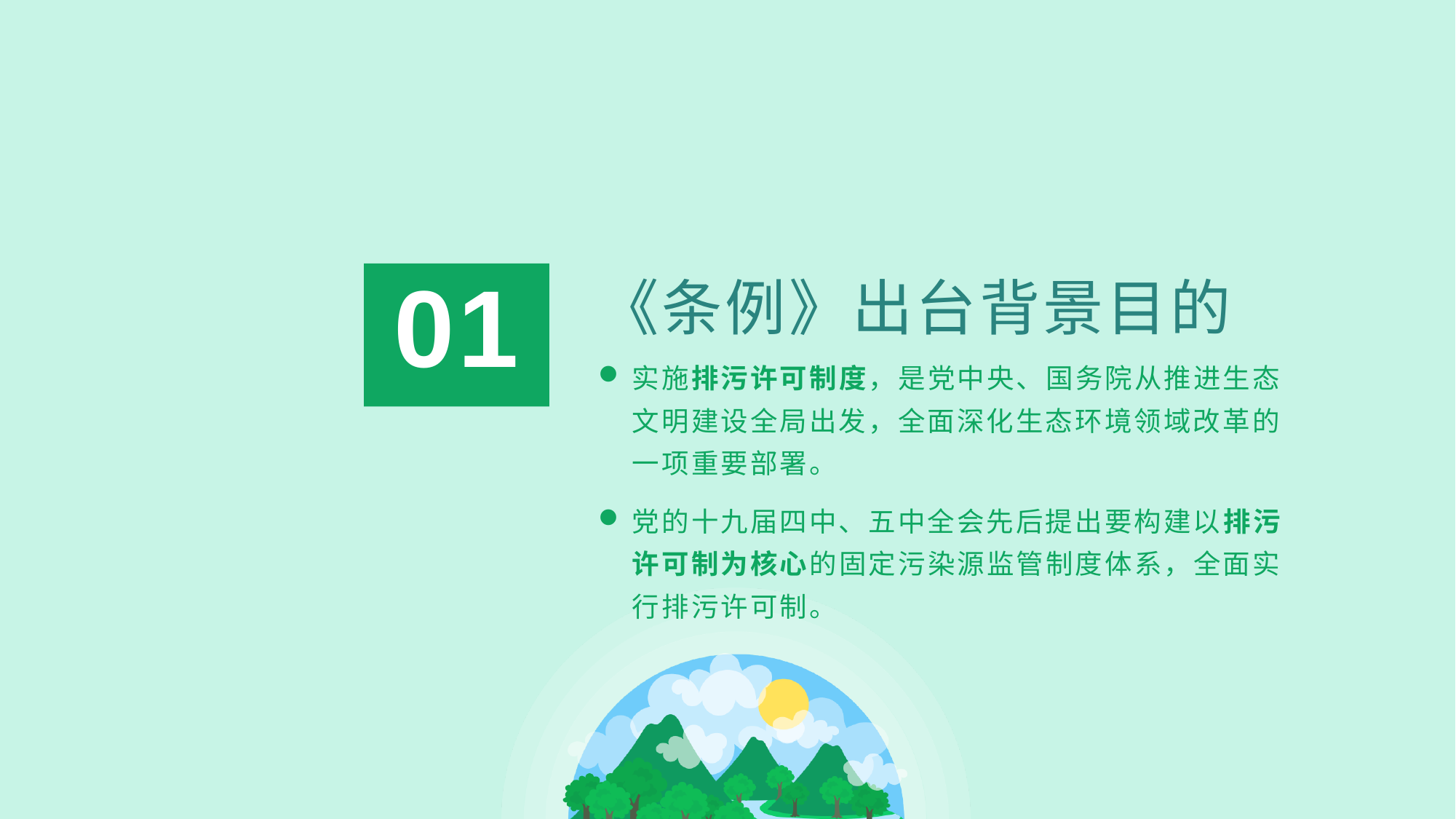

# 《条例》出台背景目的
01
实施排污许可制度，是党中央、国务院从推进生态文明建设全局出发，全面深化生态环境领域改革的一项重要部署。
党的十九届四中、五中全会先后提出要构建以排污许可制为核心的固定污染源监管制度体系，全面实行排污许可制。